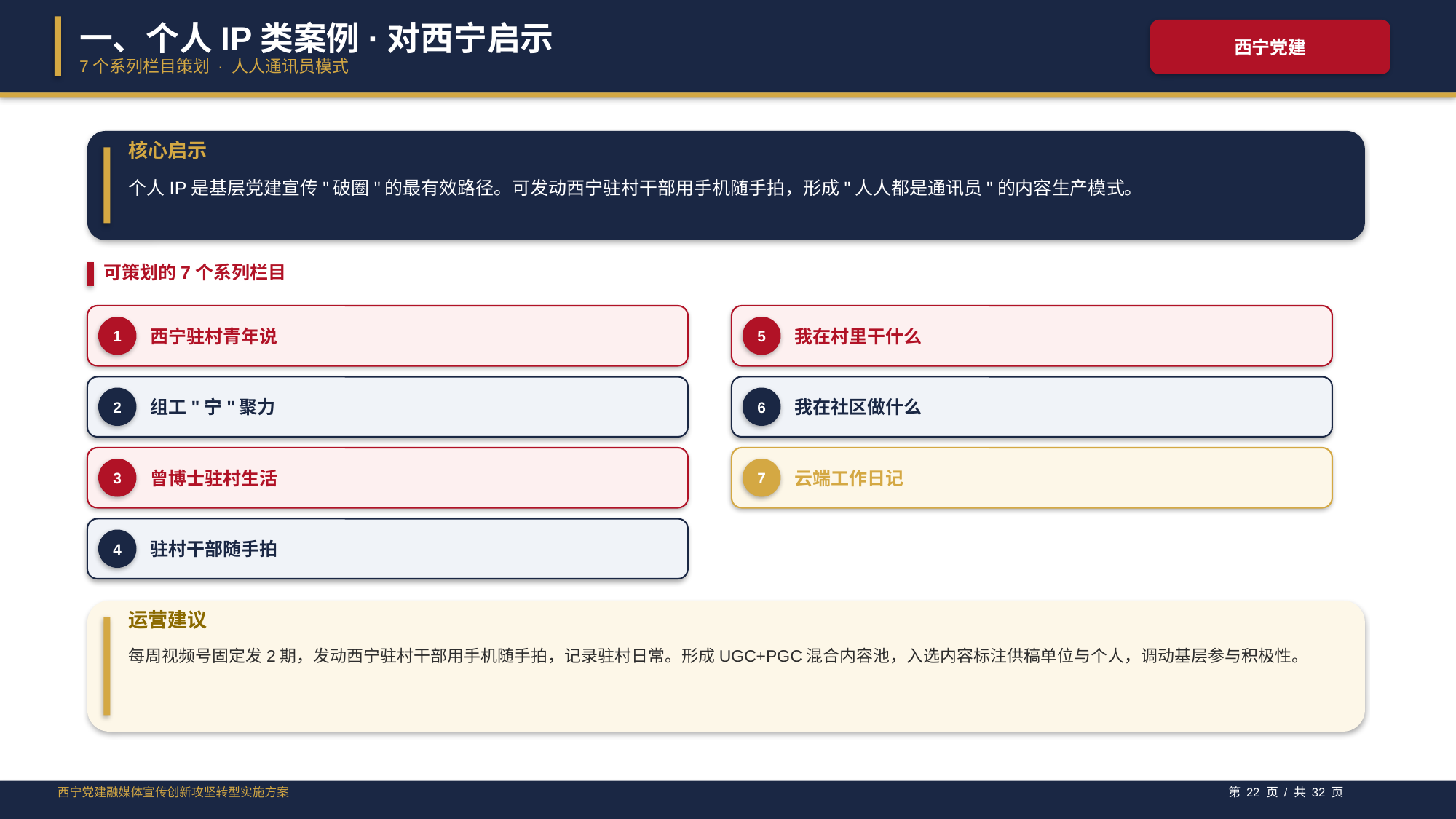

一、个人IP类案例·对西宁启示

西宁党建
7个系列栏目策划 · 人人通讯员模式

核心启示

个人IP是基层党建宣传"破圈"的最有效路径。可发动西宁驻村干部用手机随手拍，形成"人人都是通讯员"的内容生产模式。
可策划的7个系列栏目

西宁驻村青年说

我在村里干什么

1

5

组工"宁"聚力

我在社区做什么

2

6

曾博士驻村生活

云端工作日记

3

7

驻村干部随手拍

4

运营建议

每周视频号固定发2期，发动西宁驻村干部用手机随手拍，记录驻村日常。形成UGC+PGC混合内容池，入选内容标注供稿单位与个人，调动基层参与积极性。

西宁党建融媒体宣传创新攻坚转型实施方案
第 22 页 / 共 32 页